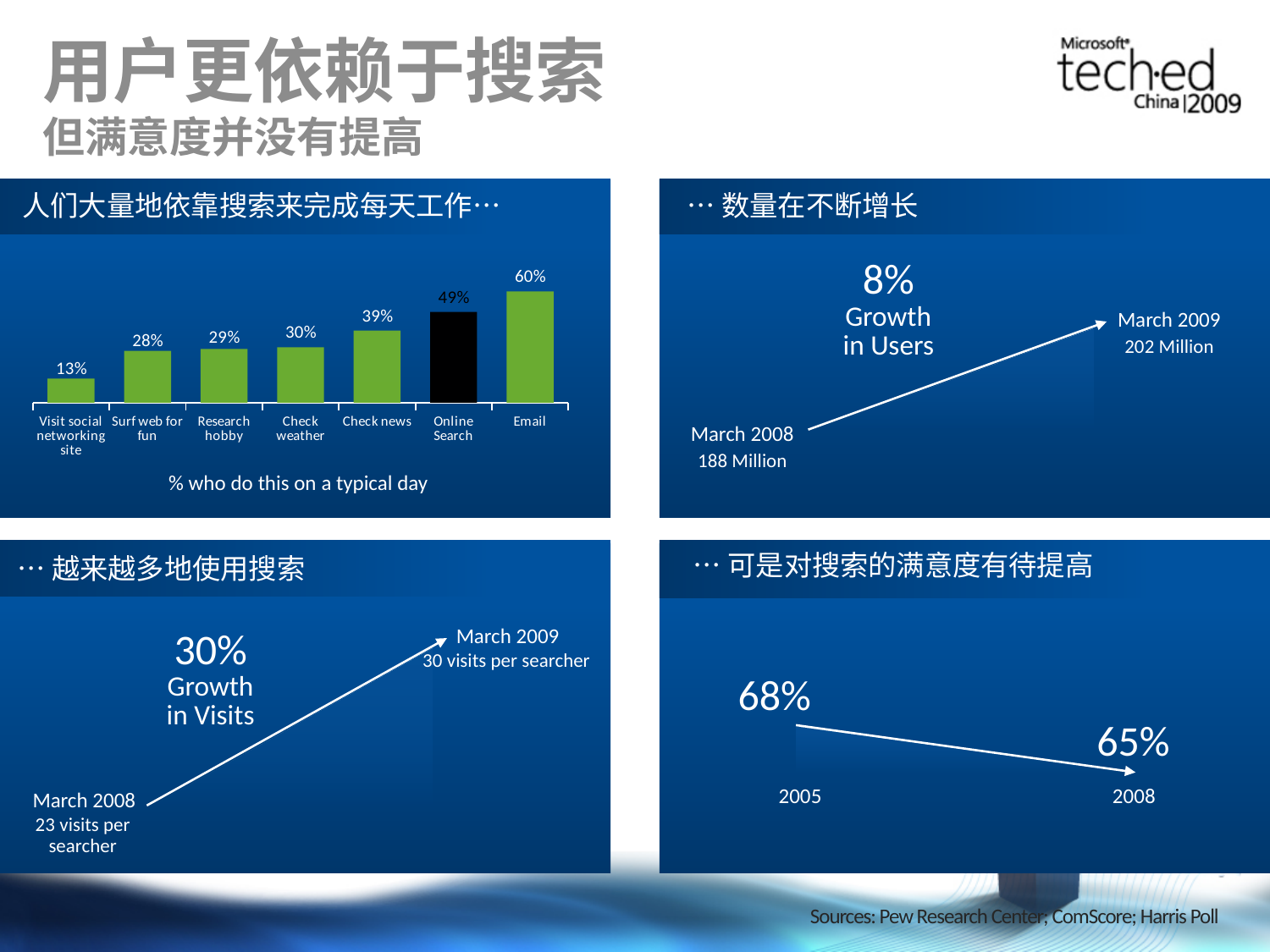

# 用户更依赖于搜索 但满意度并没有提高

人们大量地依靠搜索来完成每天工作…
…数量在不断增长
8%
Growth
in Users

### Chart

| Category | % who do this on a typical day |
|---|---|
| Visit social networking site | 0.13 |
| Surf web for fun | 0.2800000000000001 |
| Research hobby | 0.2900000000000003 |
| Check weather | 0.3000000000000003 |
| Check news | 0.39000000000000434 |
| Online Search | 0.4900000000000003 |
| Email | 0.6000000000000036 |
March 2009
202 Million

March 2008
188 Million
% who do this on a typical day

…可是对搜索的满意度有待提高
…越来越多地使用搜索
March 2009
30%
Growth
in Visits
30 visits per searcher

68%
65%

2005
2008
March 2008
23 visits per searcher
Sources: Pew Research Center; ComScore; Harris Poll